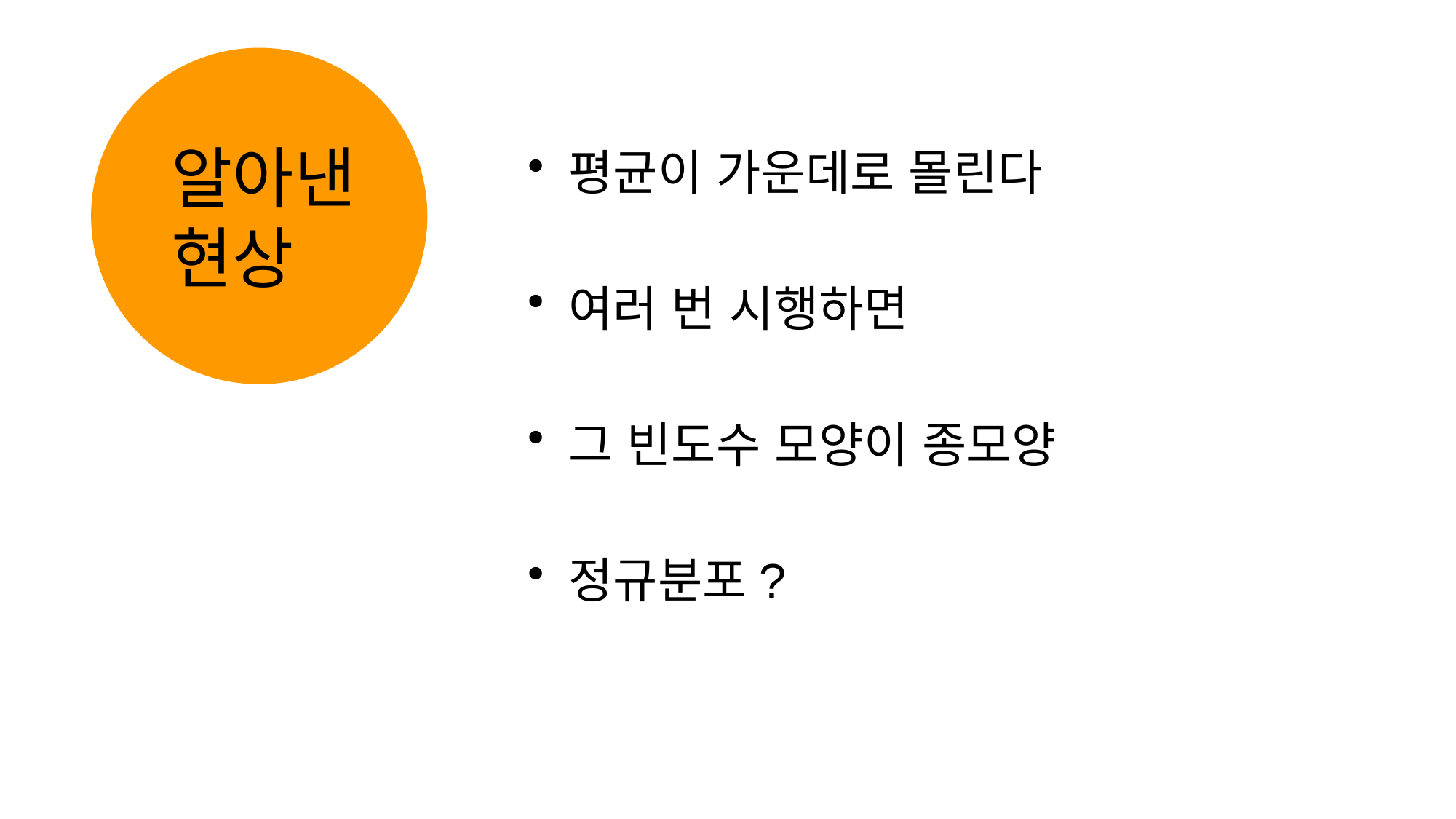

# 알아낸 현상
평균이 가운데로 몰린다

여러 번 시행하면

그 빈도수 모양이 종모양

정규분포?